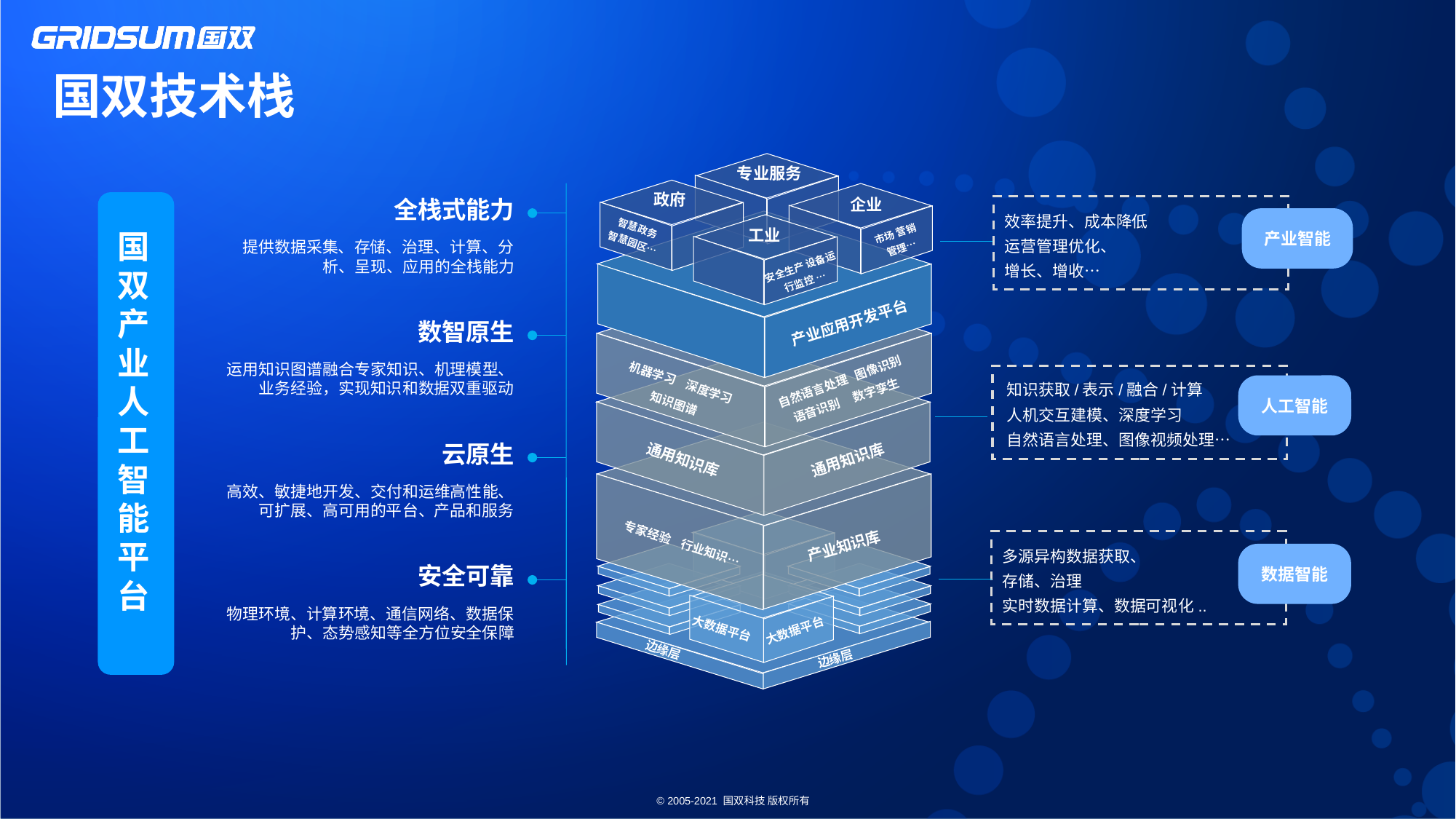

国双技术栈

专业服务

政府
企业

智慧政务
智慧园区…
市场 营销
管理…
安全生产 设备运行监控 …

工业

全栈式能力
提供数据采集、存储、治理、计算、分析、呈现、应用的全栈能力
效率提升、成本降低
运营管理优化、
增长、增收…
产业智能

产业应用开发平台

机器学习    深度学习
知识图谱
自然语言处理   图像识别
语音识别     数字孪生
数智原生
运用知识图谱融合专家知识、机理模型、业务经验，实现知识和数据双重驱动

通用知识库

人工智能
知识获取/表示/融合/计算
人机交互建模、深度学习
自然语言处理、图像视频处理…

产业知识库
云原生
高效、敏捷地开发、交付和运维高性能、可扩展、高可用的平台、产品和服务
通用知识库

大数据平台
专家经验    行业知识…
多源异构数据获取、
存储、治理
实时数据计算、数据可视化..
数据智能
安全可靠
物理环境、计算环境、通信网络、数据保护、态势感知等全方位安全保障

边缘层

大数据平台
边缘层

国双产业人工智能平台